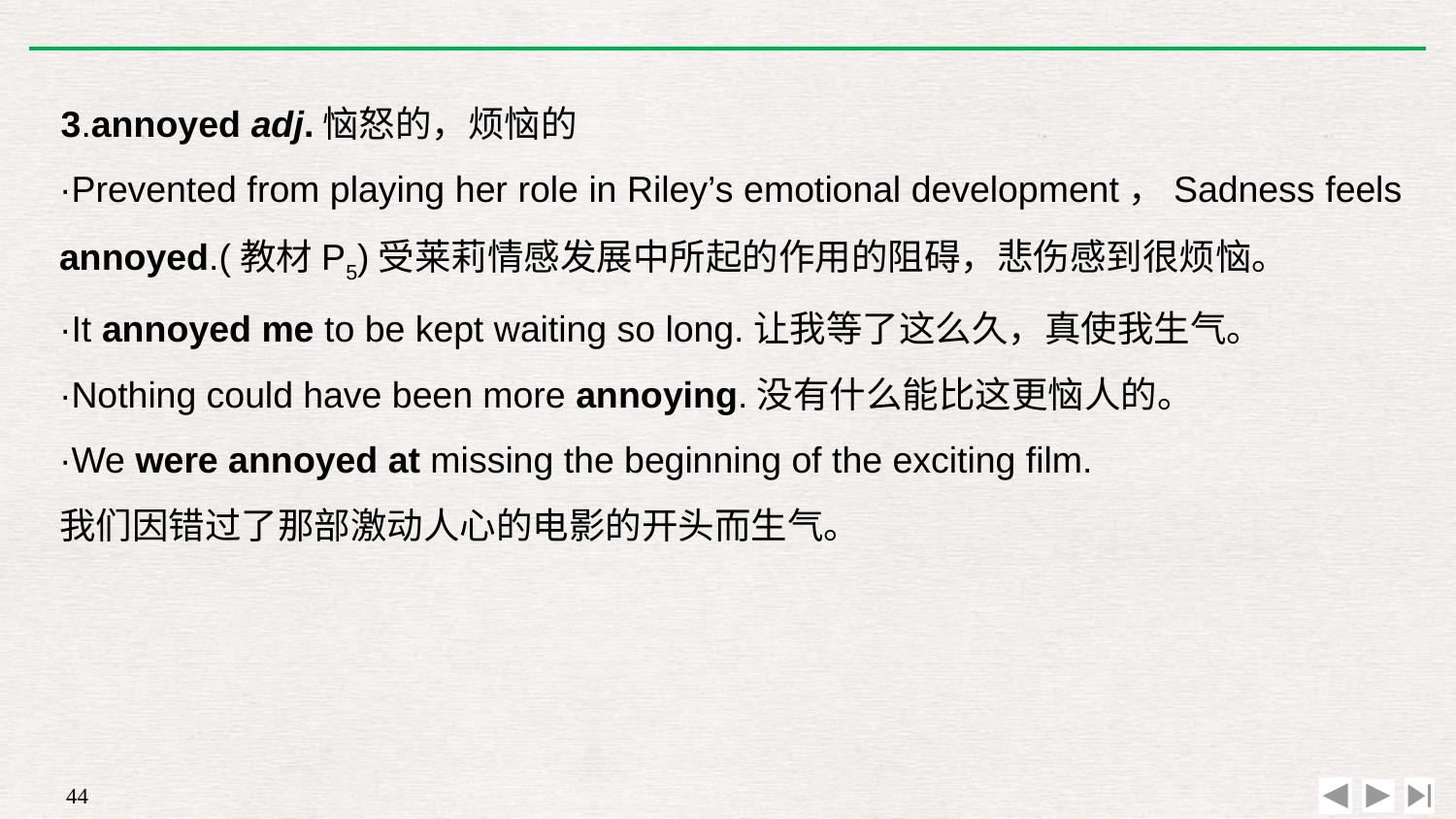

3.annoyed adj.恼怒的，烦恼的
·Prevented from playing her role in Riley’s emotional development，Sadness feels annoyed.(教材P5)受莱莉情感发展中所起的作用的阻碍，悲伤感到很烦恼。
·It annoyed me to be kept waiting so long.让我等了这么久，真使我生气。
·Nothing could have been more annoying.没有什么能比这更恼人的。
·We were annoyed at missing the beginning of the exciting film.
我们因错过了那部激动人心的电影的开头而生气。